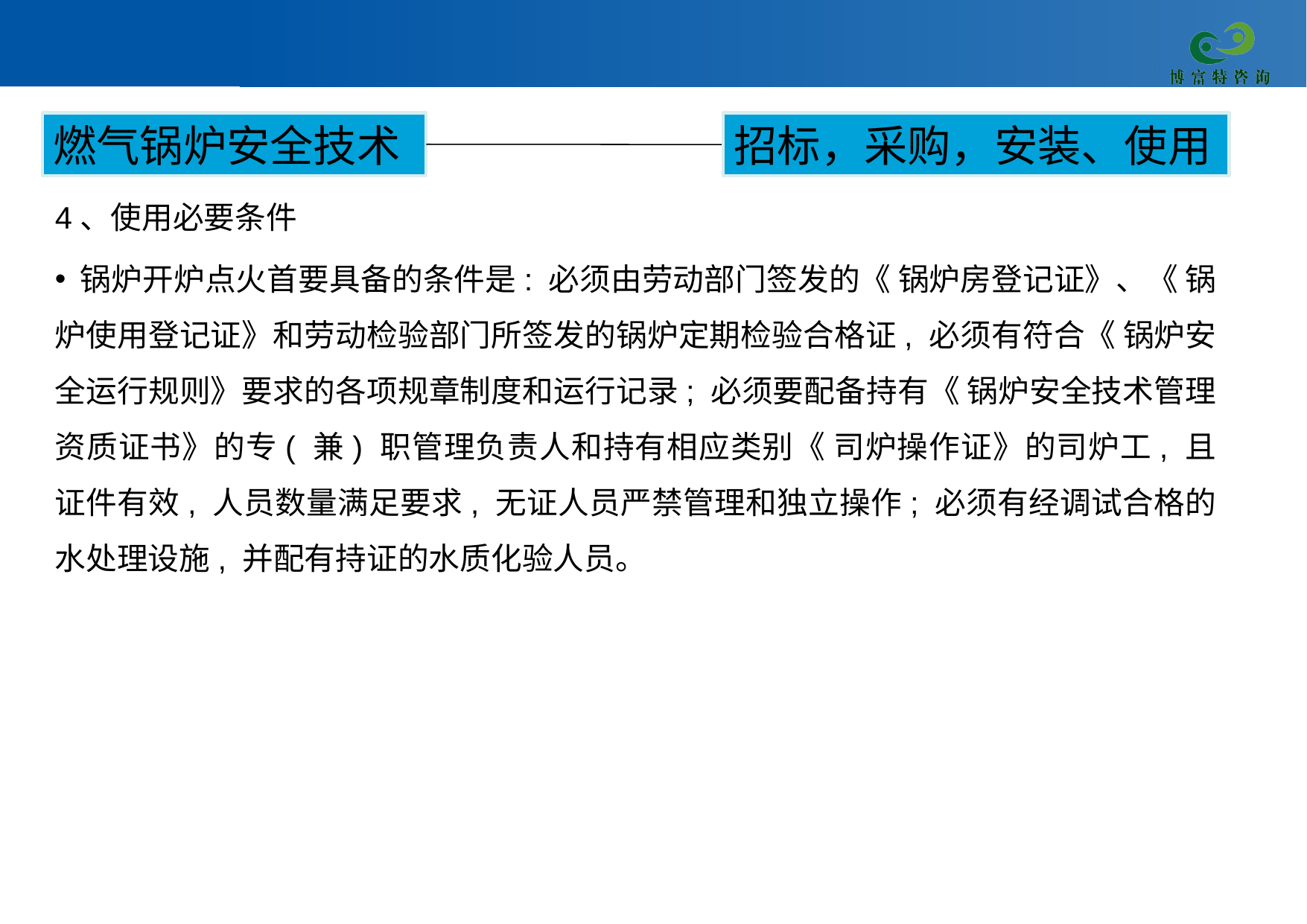

燃气锅炉安全技术
招标，采购，安装、使用
4、使用必要条件
 锅炉开炉点火首要具备的条件是: 必须由劳动部门签发的《 锅炉房登记证》、《 锅炉使用登记证》和劳动检验部门所签发的锅炉定期检验合格证, 必须有符合《 锅炉安全运行规则》要求的各项规章制度和运行记录; 必须要配备持有《 锅炉安全技术管理资质证书》的专( 兼) 职管理负责人和持有相应类别《 司炉操作证》的司炉工, 且证件有效, 人员数量满足要求, 无证人员严禁管理和独立操作; 必须有经调试合格的水处理设施, 并配有持证的水质化验人员。
21